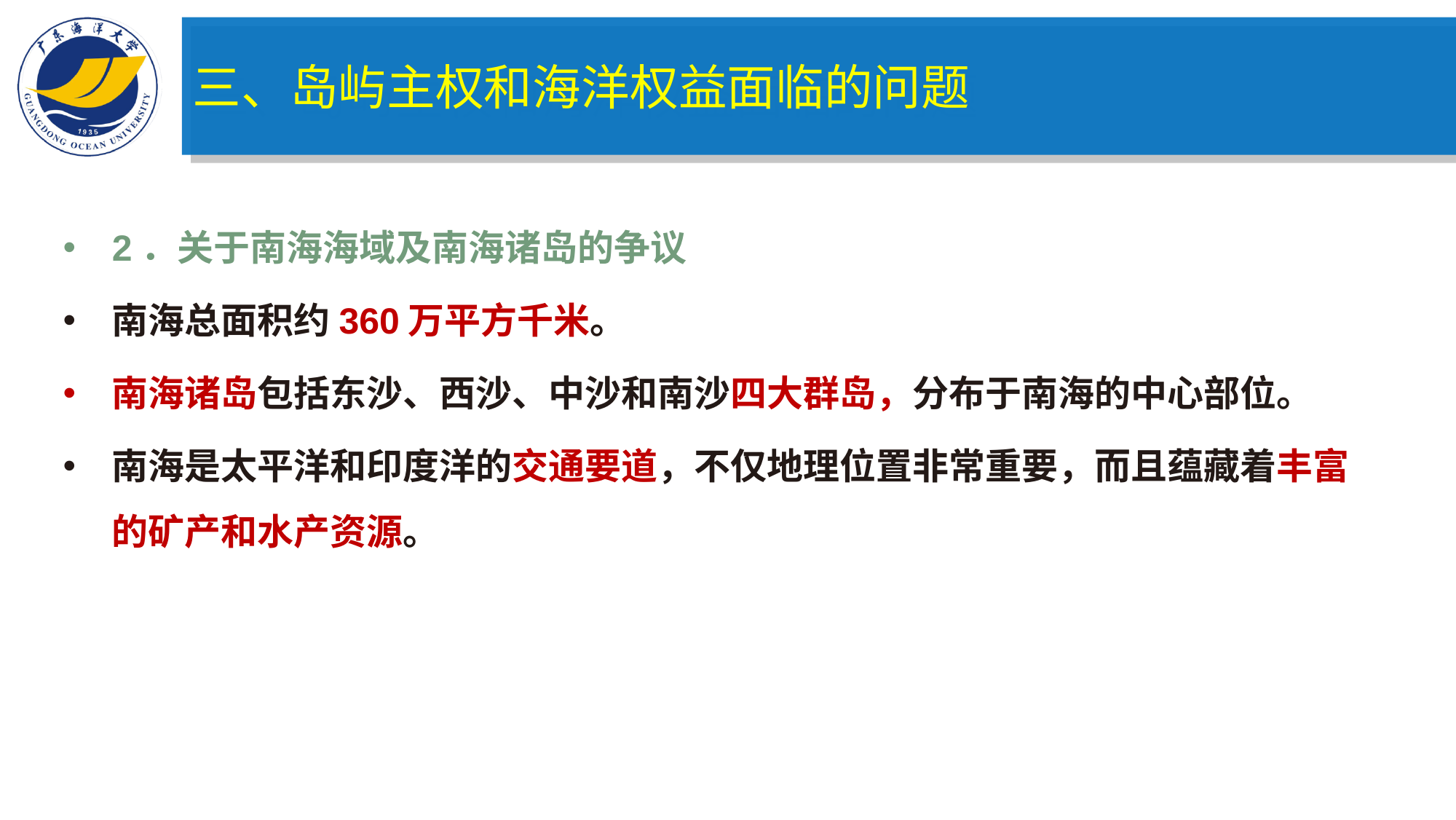

三、岛屿主权和海洋权益面临的问题
2．关于南海海域及南海诸岛的争议
南海总面积约360万平方千米。
南海诸岛包括东沙、西沙、中沙和南沙四大群岛，分布于南海的中心部位。
南海是太平洋和印度洋的交通要道，不仅地理位置非常重要，而且蕴藏着丰富的矿产和水产资源。